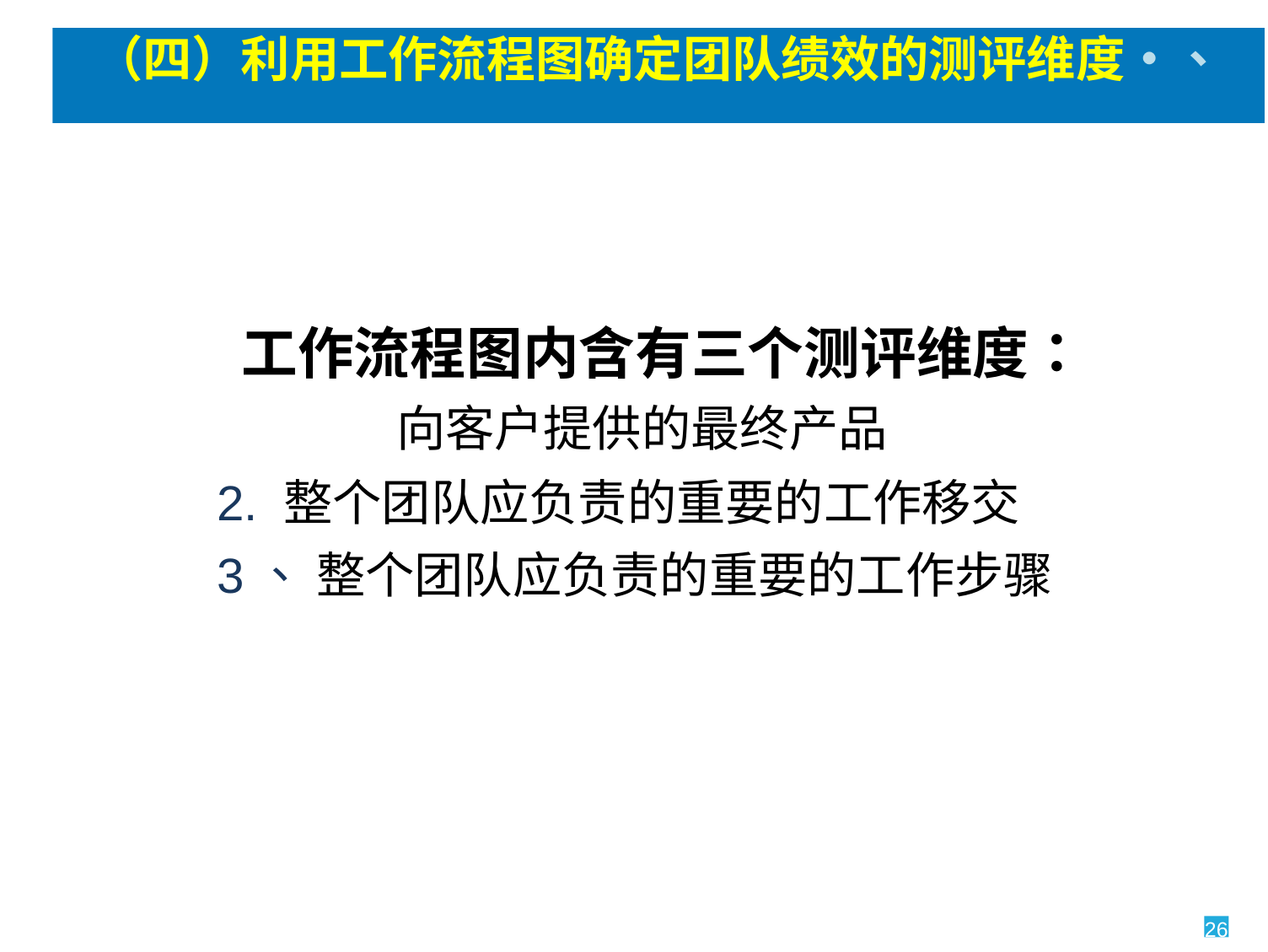

（四）利用工作流程图确定团队绩效的测评维度•、
工作流程图内含有三个测评维度： 向客户提供的最终产品
2. 整个团队应负责的重要的工作移交
3、 整个团队应负责的重要的工作步骤
26